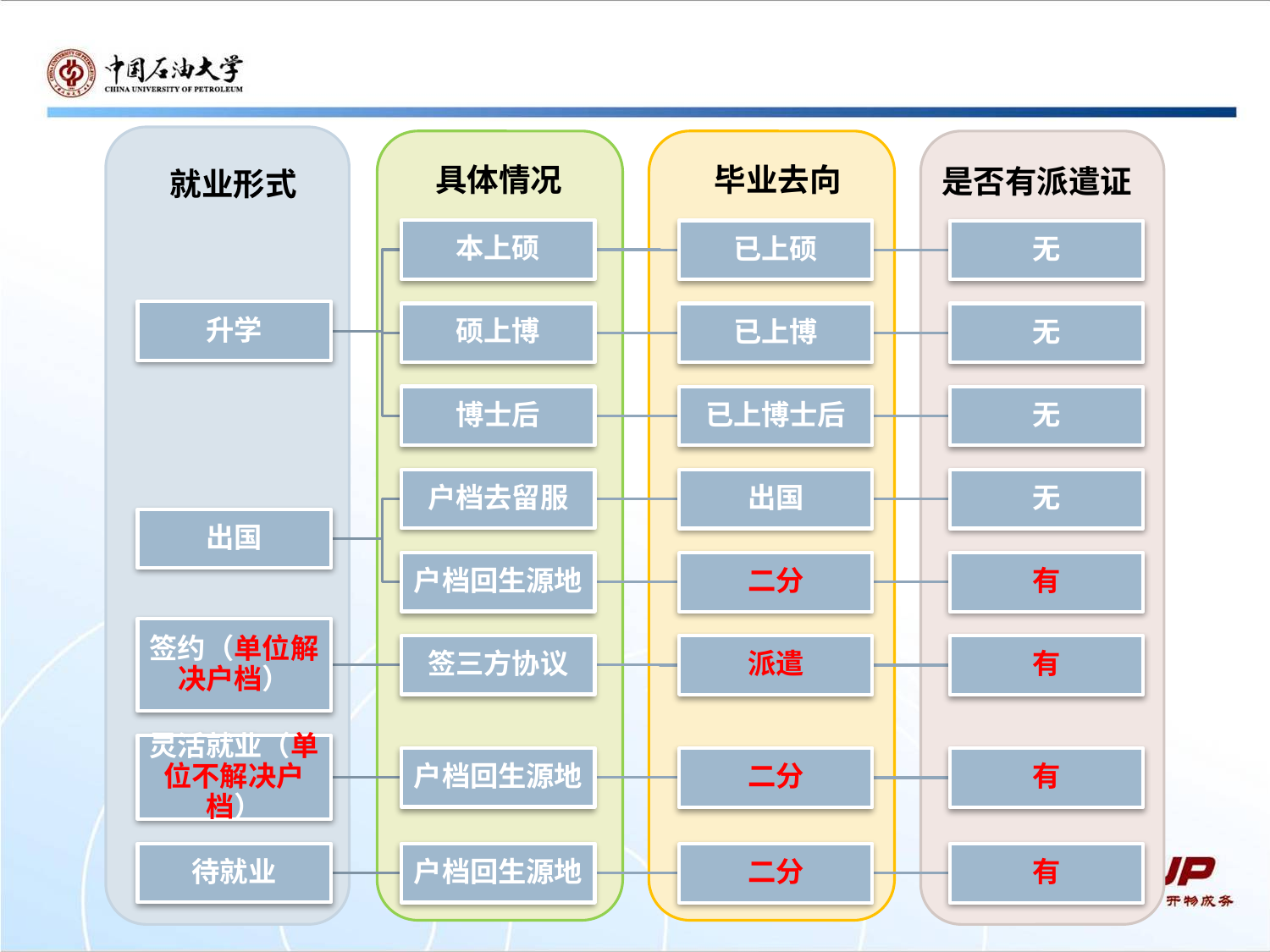

具体情况
毕业去向
是否有派遣证
就业形式

升学
本上硕
已上硕
无
硕上博
已上博
无
博士后
已上博士后
无
出国
户档去留服
出国
无
户档回生源地
二分
有
签约（单位解决户档）
签三方协议
派遣
有
灵活就业（单位不解决户档）
户档回生源地
二分
有
待就业
户档回生源地
二分
有